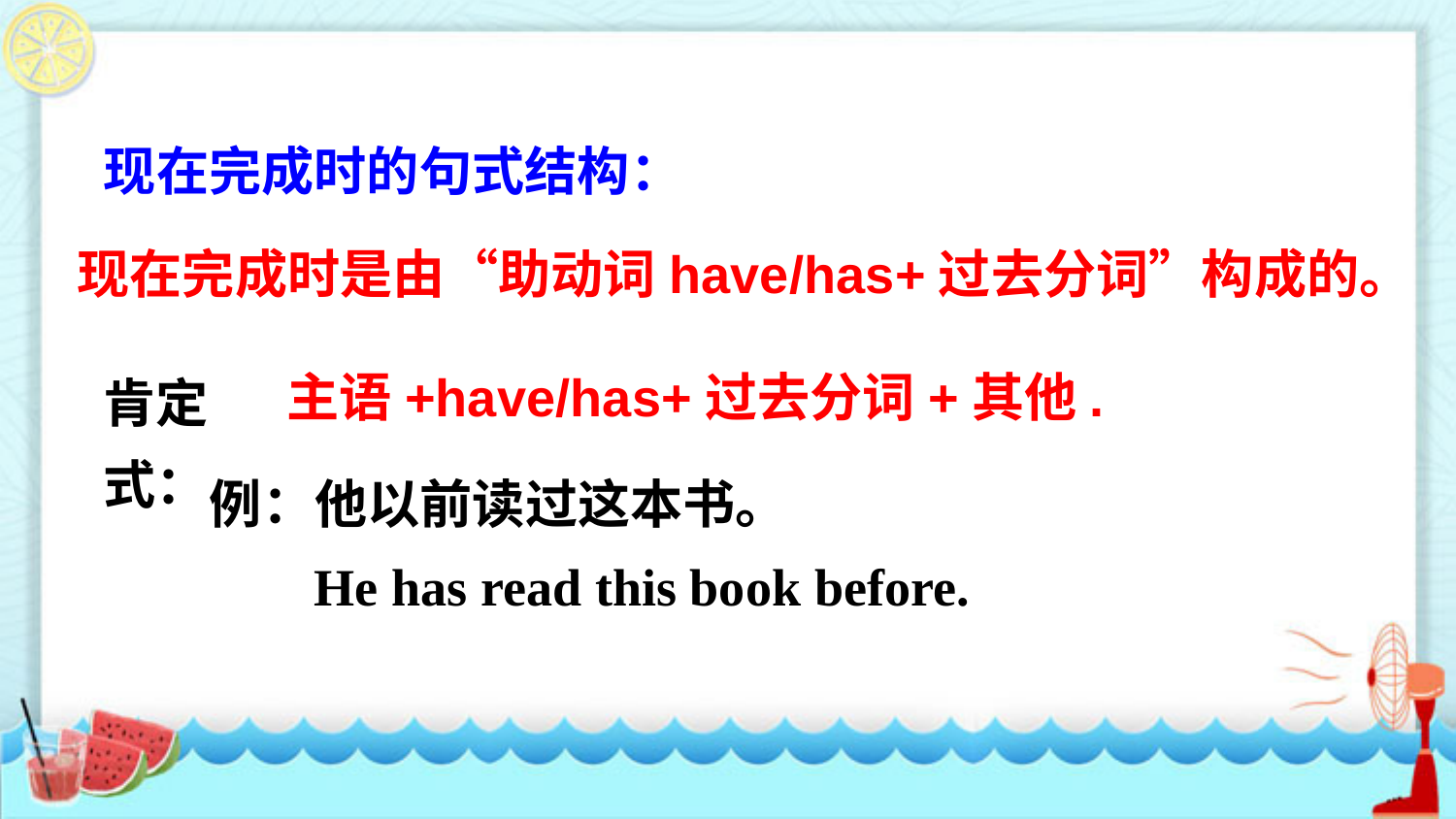

现在完成时的句式结构：
现在完成时是由“助动词have/has+过去分词”构成的。
肯定式：
主语+have/has+过去分词+其他.
例：他以前读过这本书。
        He has read this book before.